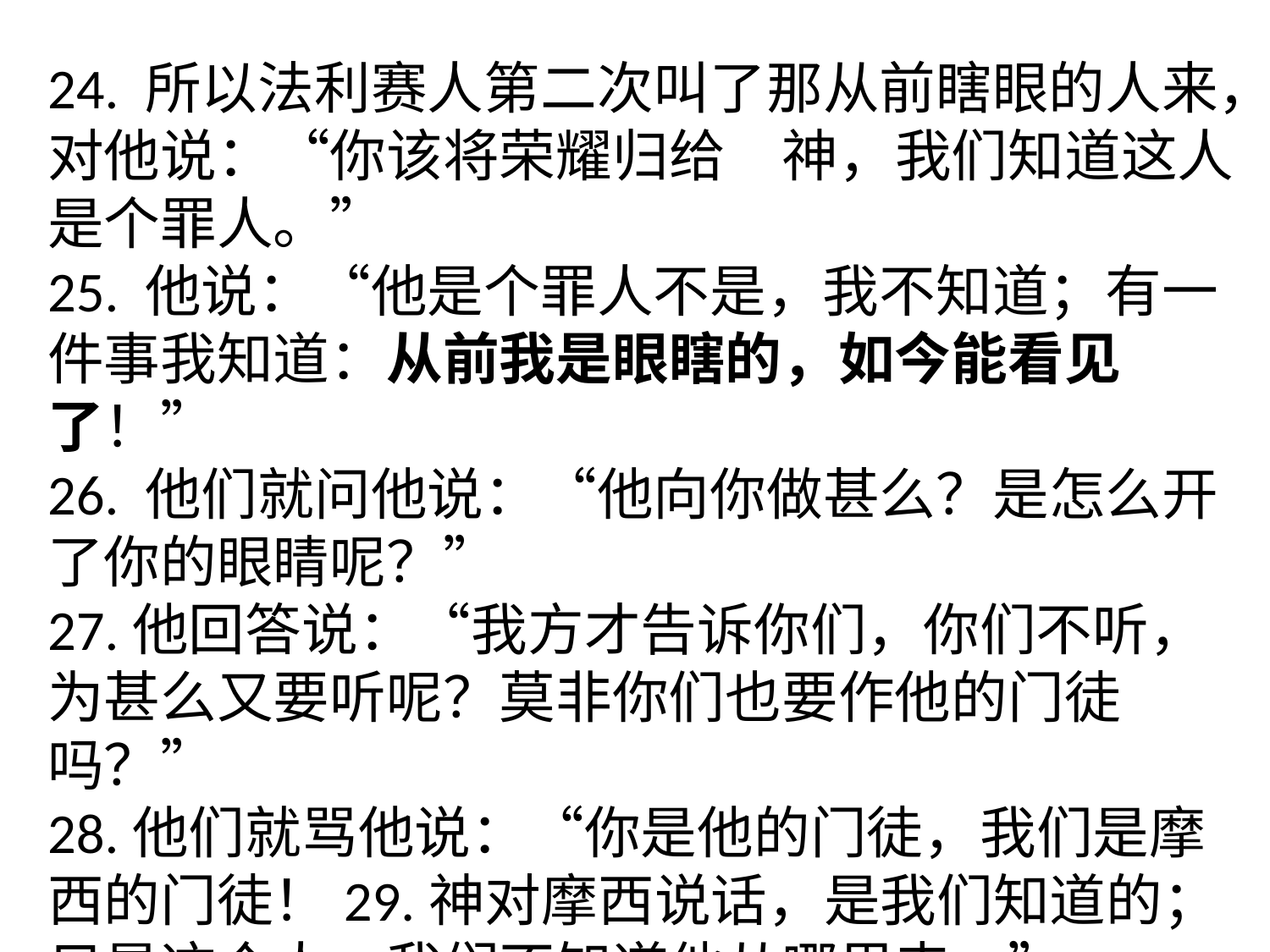

24. 所以法利赛人第二次叫了那从前瞎眼的人来，对他说：“你该将荣耀归给　神，我们知道这人是个罪人。”
25. 他说：“他是个罪人不是，我不知道；有一件事我知道：从前我是眼瞎的，如今能看见了！”
26. 他们就问他说：“他向你做甚么？是怎么开了你的眼睛呢？”
27.他回答说：“我方才告诉你们，你们不听，为甚么又要听呢？莫非你们也要作他的门徒吗？”
28.他们就骂他说：“你是他的门徒，我们是摩西的门徒！29.神对摩西说话，是我们知道的；只是这个人，我们不知道他从哪里来。”